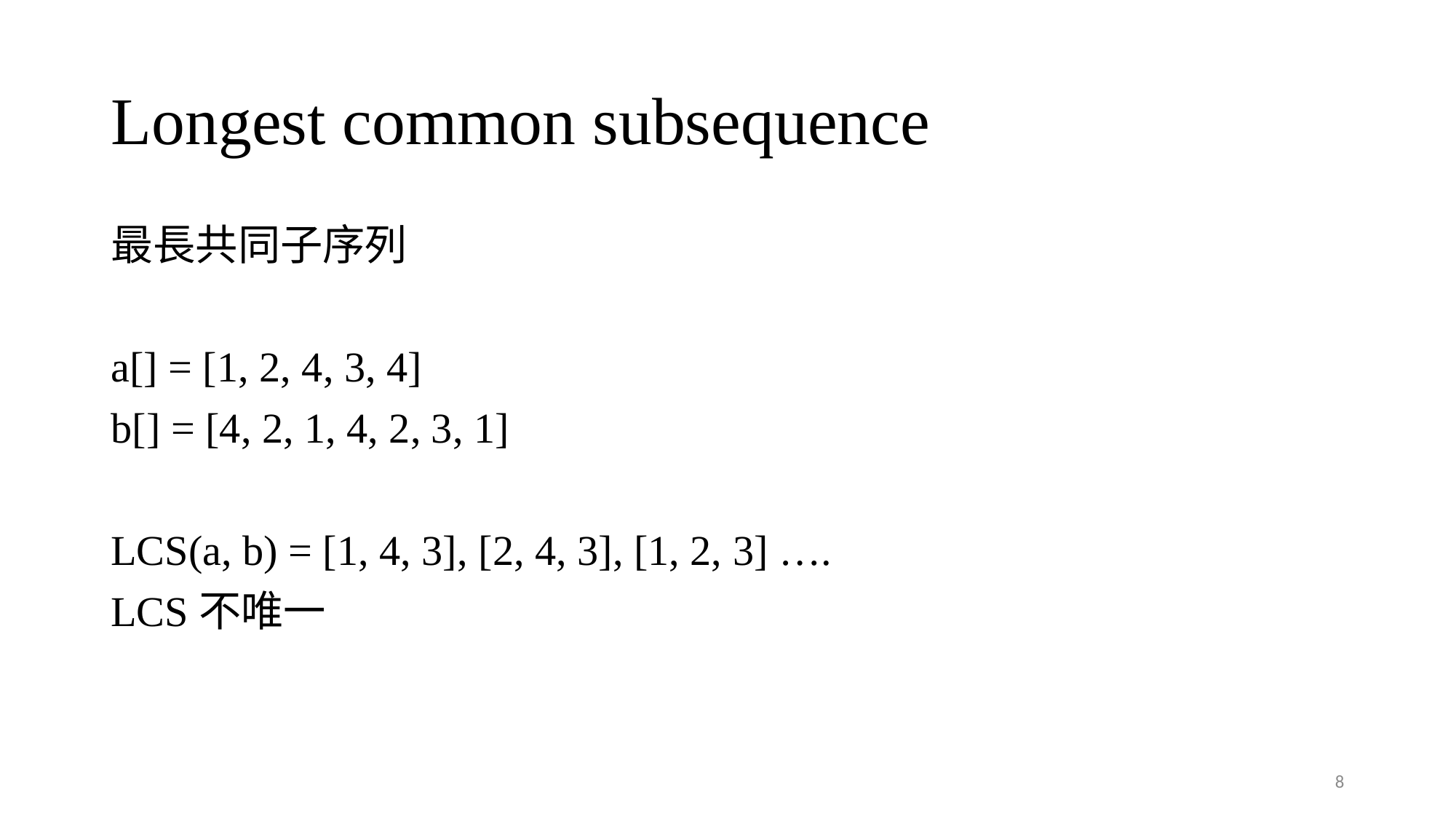

# Longest common subsequence
最長共同子序列

a[] = [1, 2, 4, 3, 4]
b[] = [4, 2, 1, 4, 2, 3, 1]

LCS(a, b) = [1, 4, 3], [2, 4, 3], [1, 2, 3] ….
LCS不唯一
8